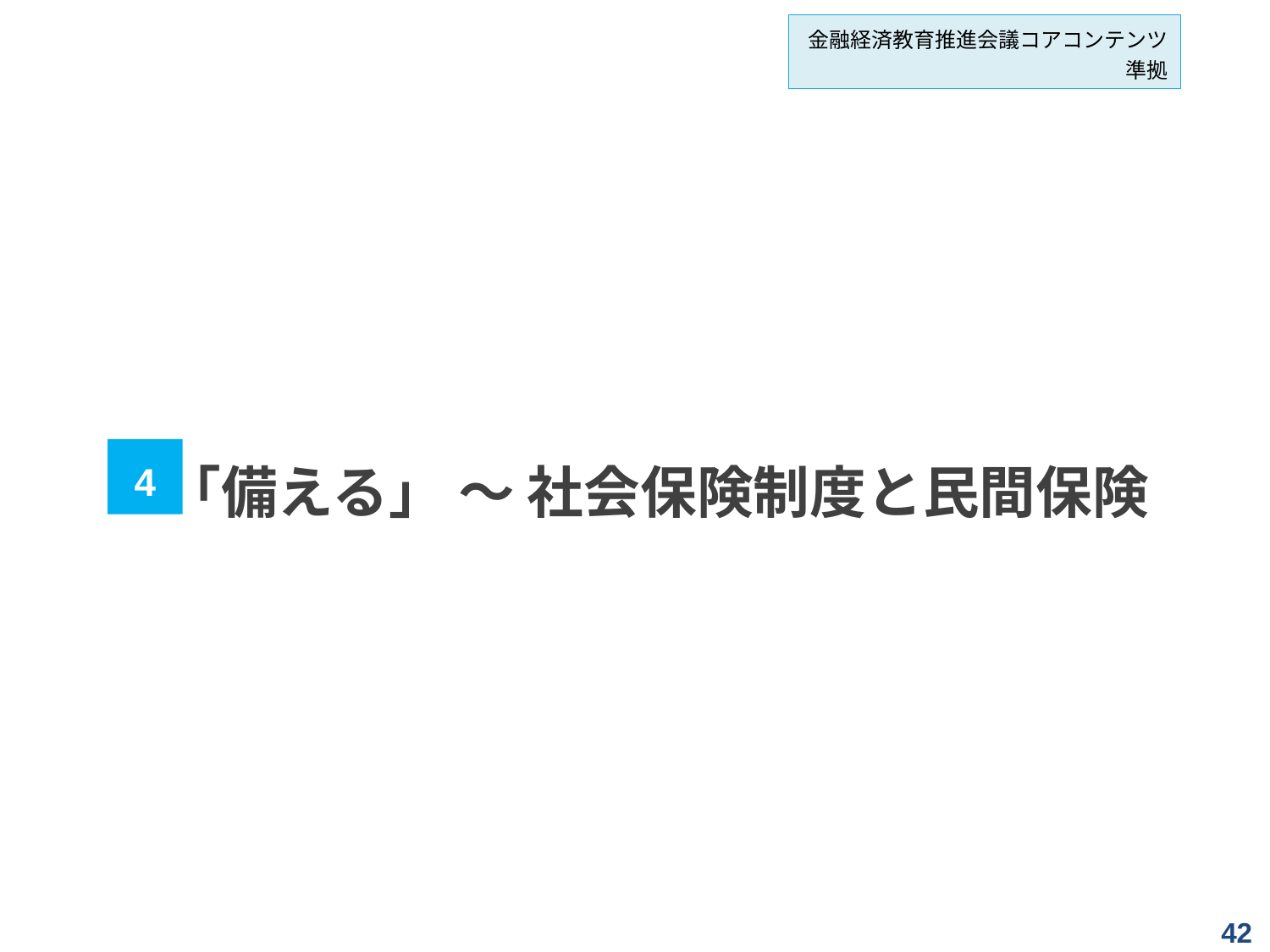

金融経済教育推進会議コアコンテンツ準拠
4
「備える」 ～ 社会保険制度と民間保険